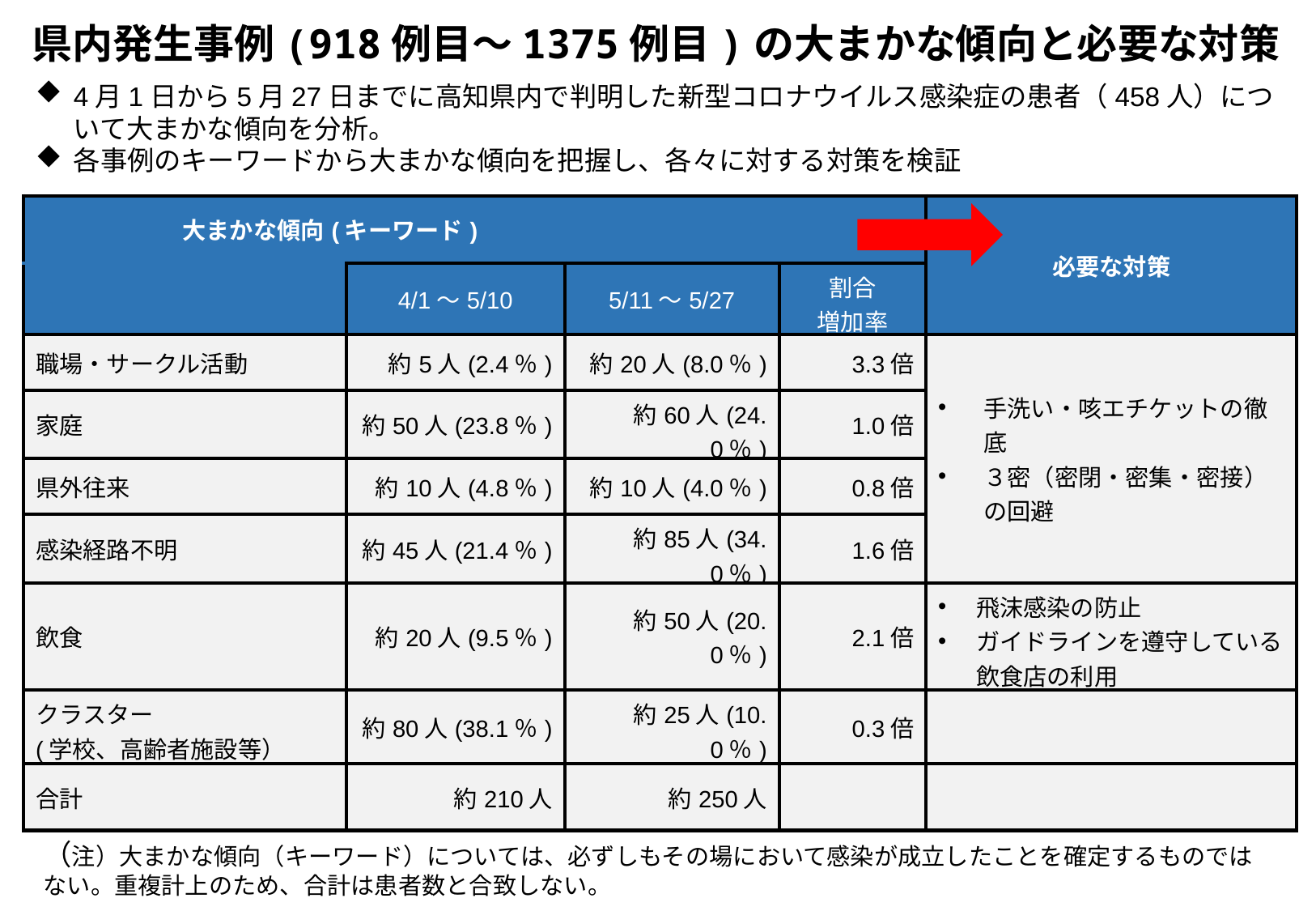

県内発生事例(918例目～1375例目)の大まかな傾向と必要な対策
4月1日から5月27日までに高知県内で判明した新型コロナウイルス感染症の患者（458人）について大まかな傾向を分析。
各事例のキーワードから大まかな傾向を把握し、各々に対する対策を検証
| 大まかな傾向(キーワード) |  |  |  | 必要な対策 |
| --- | --- | --- | --- | --- |
|  | 4/1～5/10 | 5/11～5/27 | 割合 増加率 |  |
| 職場・サークル活動 | 約5人(2.4％) | 約20人(8.0％) | 3.3倍 | 手洗い・咳エチケットの徹底 ３密（密閉・密集・密接）の回避 |
| 家庭 | 約50人(23.8％) | 約60人(24.0％) | 1.0倍 |  |
| 県外往来 | 約10人(4.8％) | 約10人(4.0％) | 0.8倍 |  |
| 感染経路不明 | 約45人(21.4％) | 約85人(34.0％) | 1.6倍 |  |
| 飲食 | 約20人(9.5％) | 約50人(20.0％) | 2.1倍 | 飛沫感染の防止 ガイドラインを遵守している飲食店の利用 |
| クラスター (学校、高齢者施設等） | 約80人(38.1％) | 約25人(10.0％) | 0.3倍 |  |
| 合計 | 約210人 | 約250人 |  |  |

（注）大まかな傾向（キーワード）については、必ずしもその場において感染が成立したことを確定するものではない。重複計上のため、合計は患者数と合致しない。